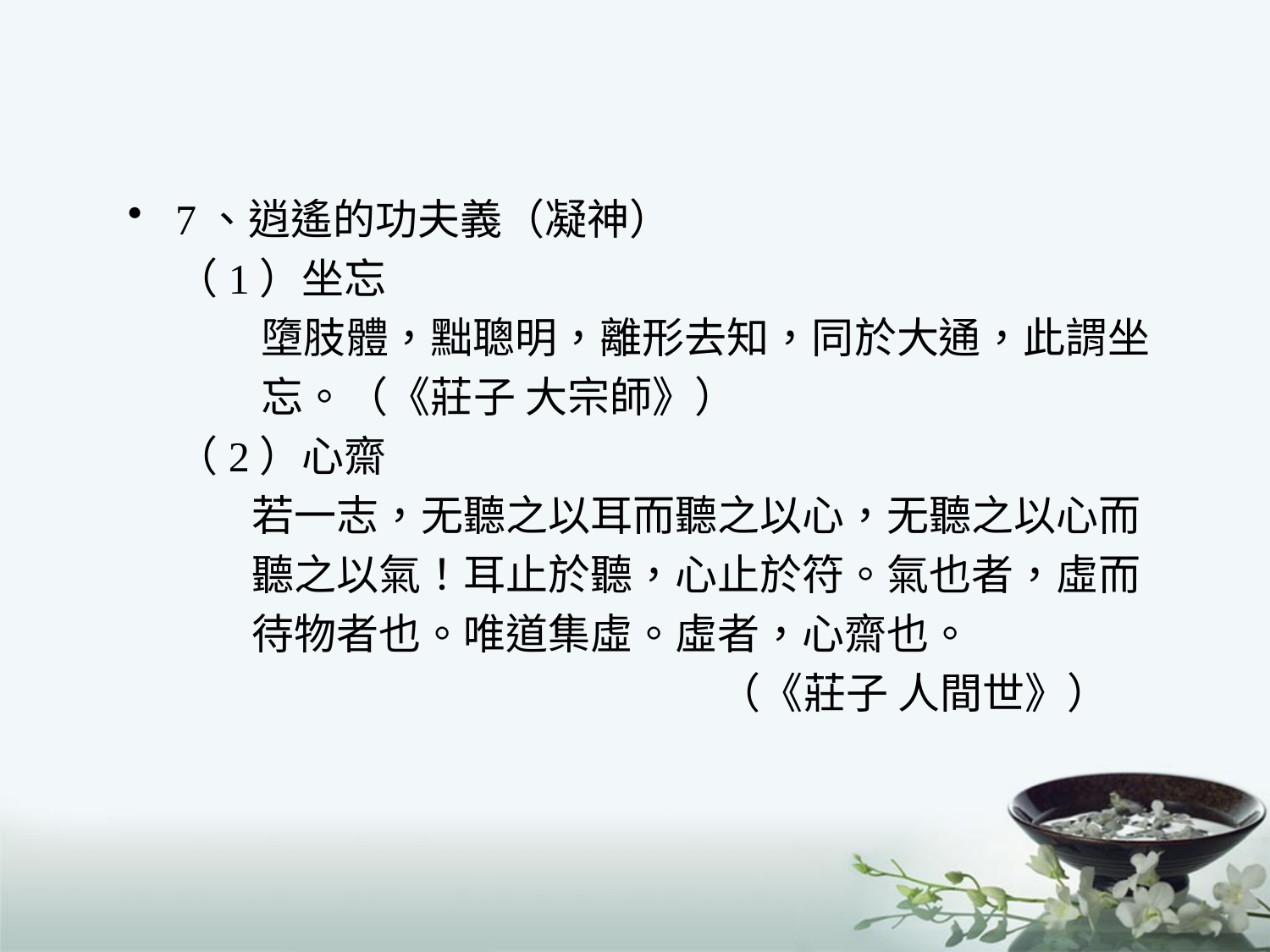

7、逍遙的功夫義（凝神）
    （1）坐忘
             墮肢體，黜聰明，離形去知，同於大通，此謂坐
             忘。（《莊子 大宗師》）
    （2）心齋
            若一志，无聽之以耳而聽之以心，无聽之以心而
            聽之以氣！耳止於聽，心止於符。氣也者，虛而
            待物者也。唯道集虛。虛者，心齋也。
                                                             （《莊子 人間世》）